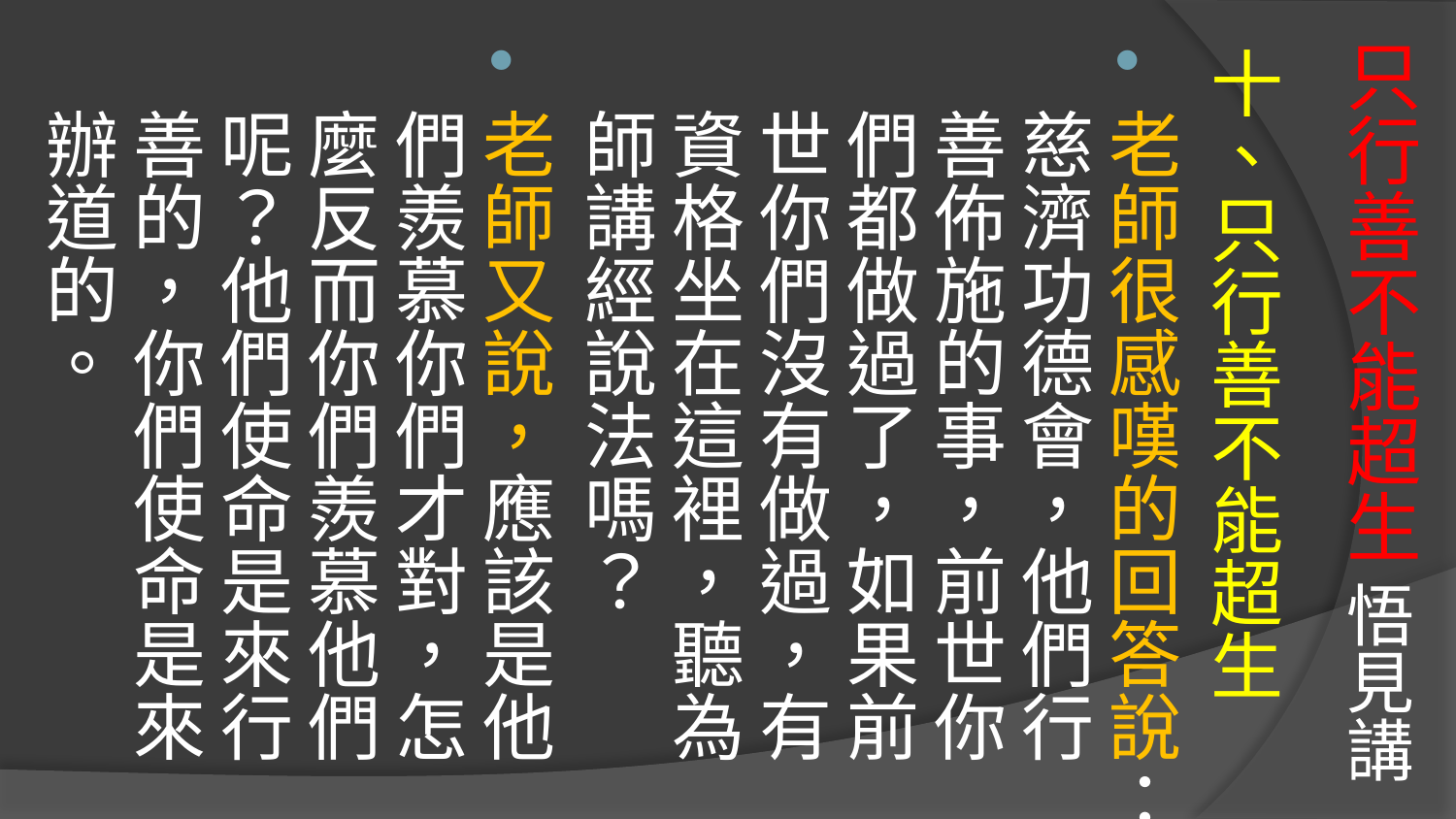

十、只行善不能超生
老師很感嘆的回答說：慈濟功德會，他們行善佈施的事，前世你們都做過了，如果前世你們沒有做過，有資格坐在這裡，聽為師講經說法嗎？
老師又說，應該是他們羨慕你們才對，怎麼反而你們羨慕他們呢？他們使命是來行善的，你們使命是來辦道的。
# 只行善不能超生 悟見講